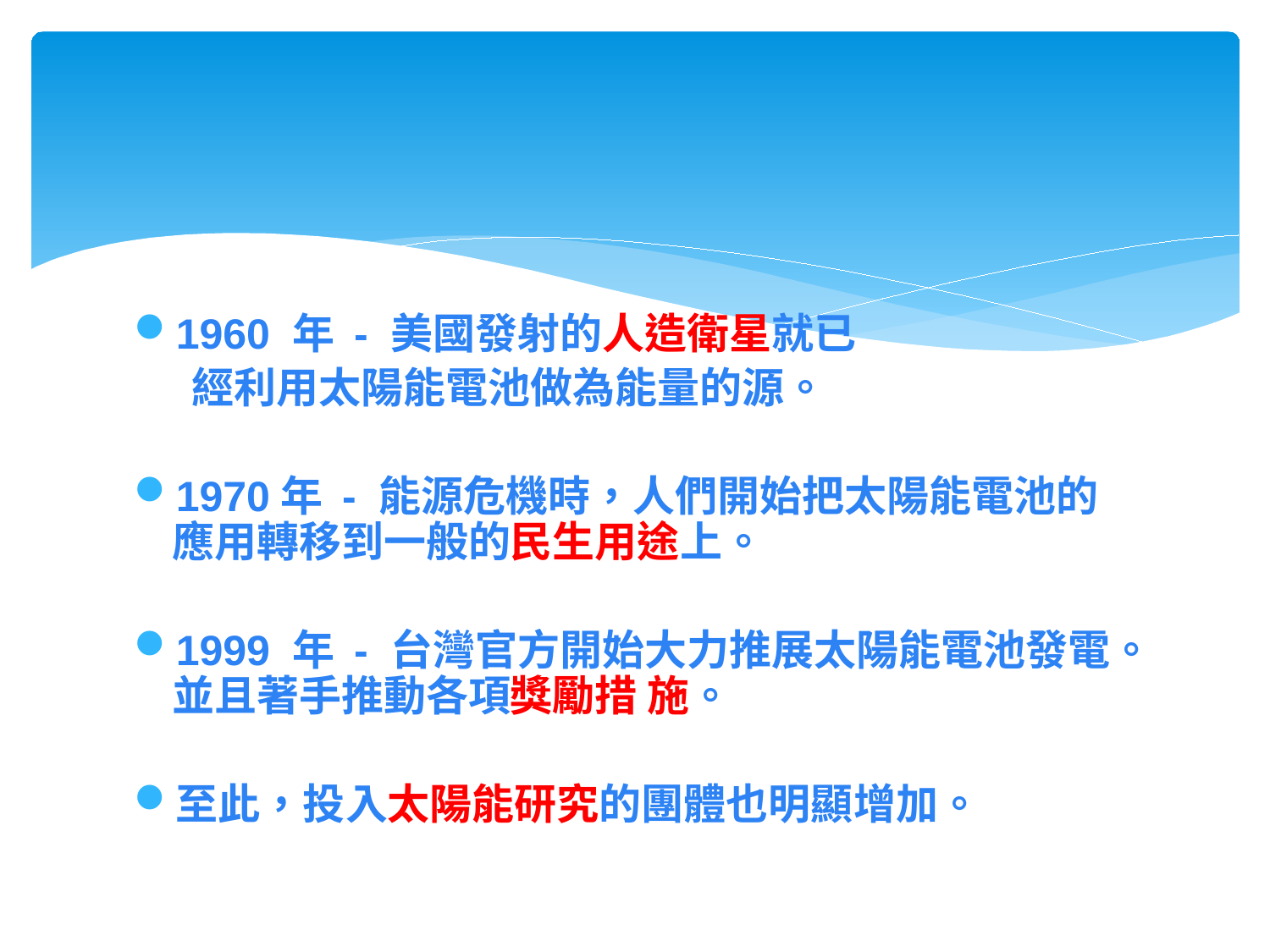

#
1960 年 - 美國發射的人造衛星就已
     經利用太陽能電池做為能量的源。

1970年 - 能源危機時，人們開始把太陽能電池的應用轉移到一般的民生用途上。

1999 年 - 台灣官方開始大力推展太陽能電池發電。並且著手推動各項獎勵措 施。

至此，投入太陽能研究的團體也明顯增加。